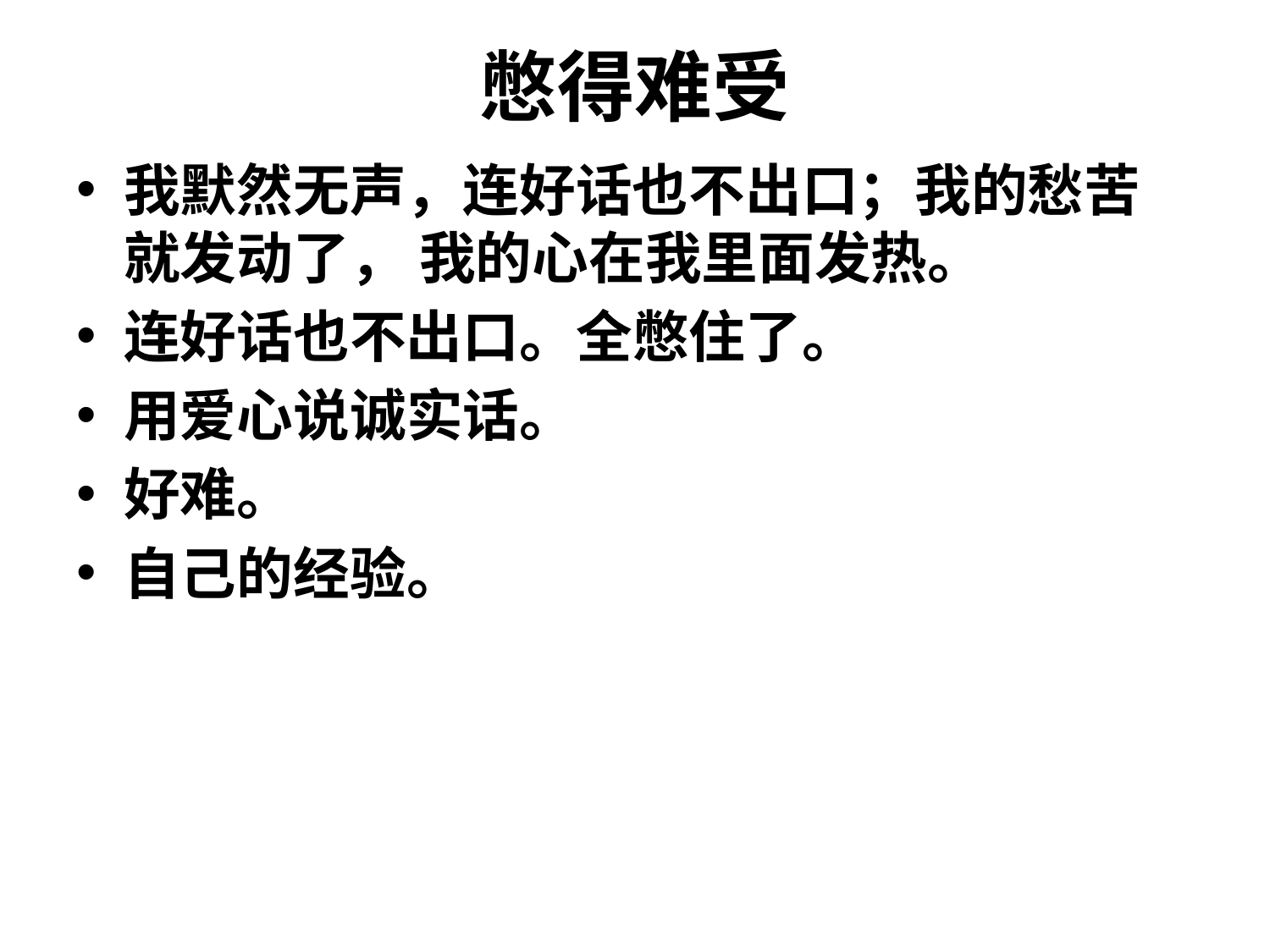

# 憋得难受
我默然无声，连好话也不出口；我的愁苦就发动了， 我的心在我里面发热。
连好话也不出口。全憋住了。
用爱心说诚实话。
好难。
自己的经验。